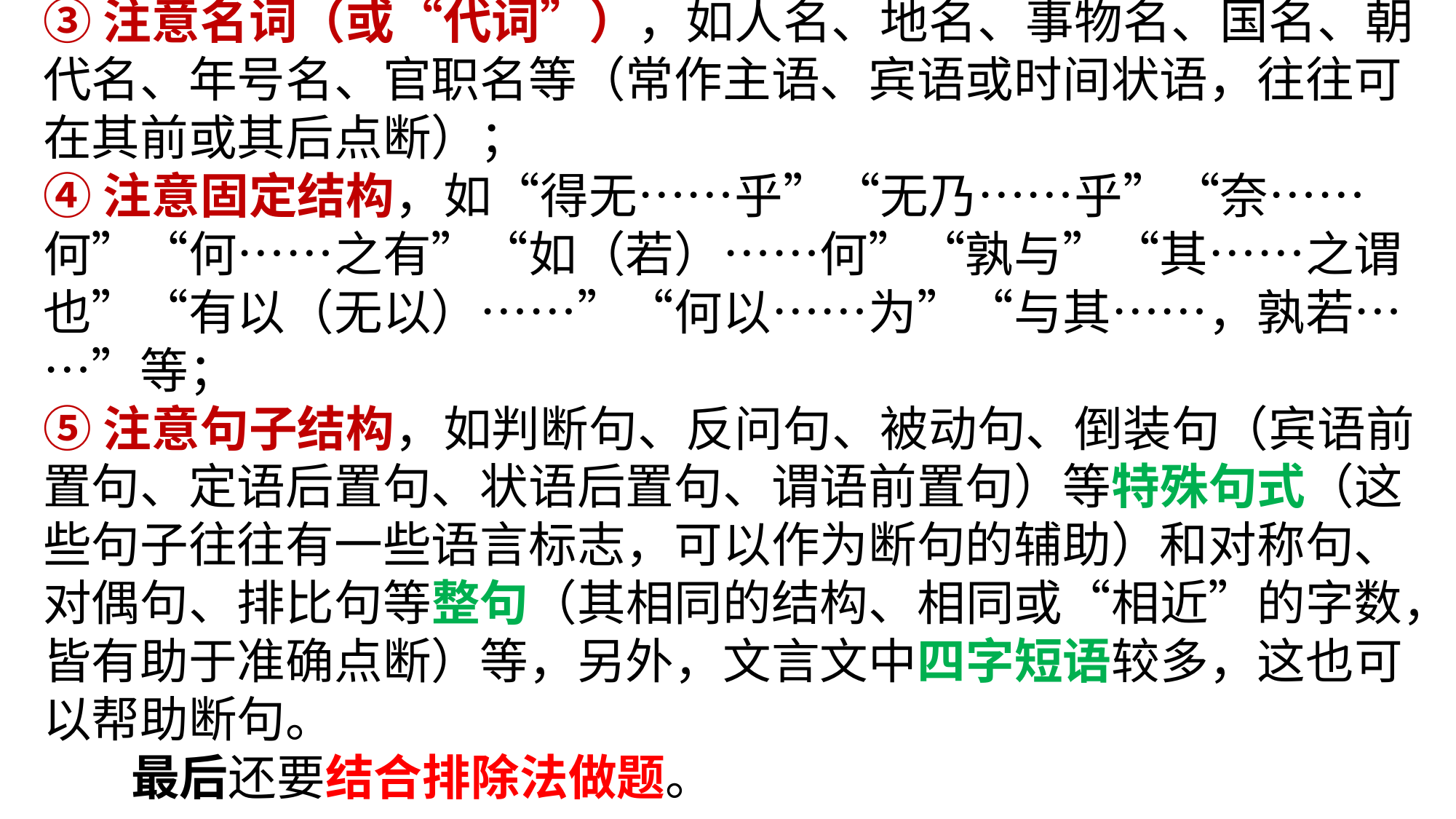

③注意名词（或“代词”），如人名、地名、事物名、国名、朝代名、年号名、官职名等（常作主语、宾语或时间状语，往往可在其前或其后点断）；
④注意固定结构，如“得无……乎”“无乃……乎”“奈……何”“何……之有”“如（若）……何”“孰与”“其……之谓也”“有以（无以）……”“何以……为”“与其……，孰若……”等；
⑤注意句子结构，如判断句、反问句、被动句、倒装句（宾语前置句、定语后置句、状语后置句、谓语前置句）等特殊句式（这些句子往往有一些语言标志，可以作为断句的辅助）和对称句、对偶句、排比句等整句（其相同的结构、相同或“相近”的字数，皆有助于准确点断）等，另外，文言文中四字短语较多，这也可以帮助断句。
       最后还要结合排除法做题。